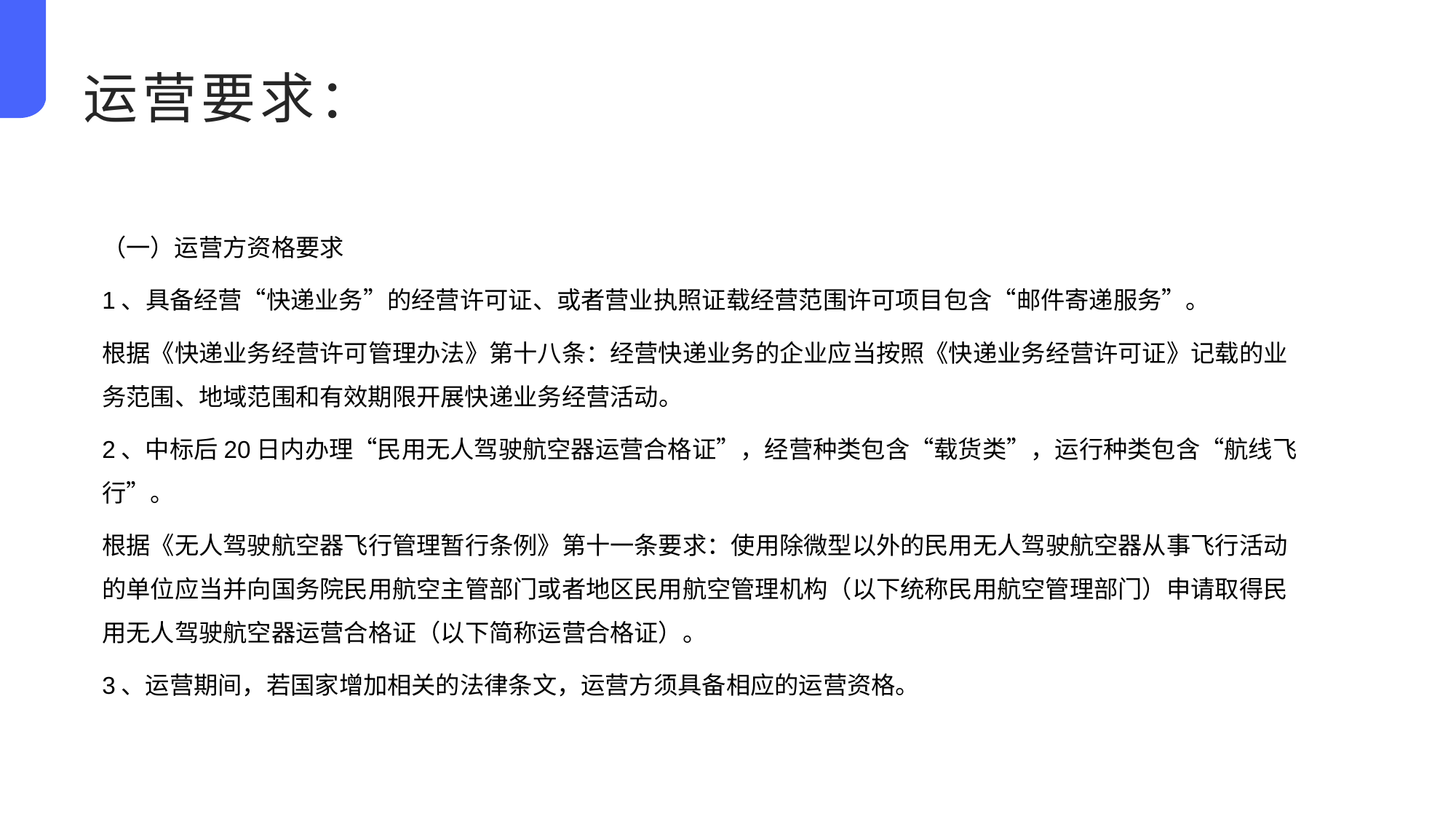

运营要求：

（一）运营方资格要求
1、具备经营“快递业务”的经营许可证、或者营业执照证载经营范围许可项目包含“邮件寄递服务”。
根据《快递业务经营许可管理办法》第十八条：经营快递业务的企业应当按照《快递业务经营许可证》记载的业务范围、地域范围和有效期限开展快递业务经营活动。
2、中标后20日内办理“民用无人驾驶航空器运营合格证”，经营种类包含“载货类”，运行种类包含“航线飞行”。
根据《无人驾驶航空器飞行管理暂行条例》第十一条要求：使用除微型以外的民用无人驾驶航空器从事飞行活动的单位应当并向国务院民用航空主管部门或者地区民用航空管理机构（以下统称民用航空管理部门）申请取得民用无人驾驶航空器运营合格证（以下简称运营合格证）。
3、运营期间，若国家增加相关的法律条文，运营方须具备相应的运营资格。
23